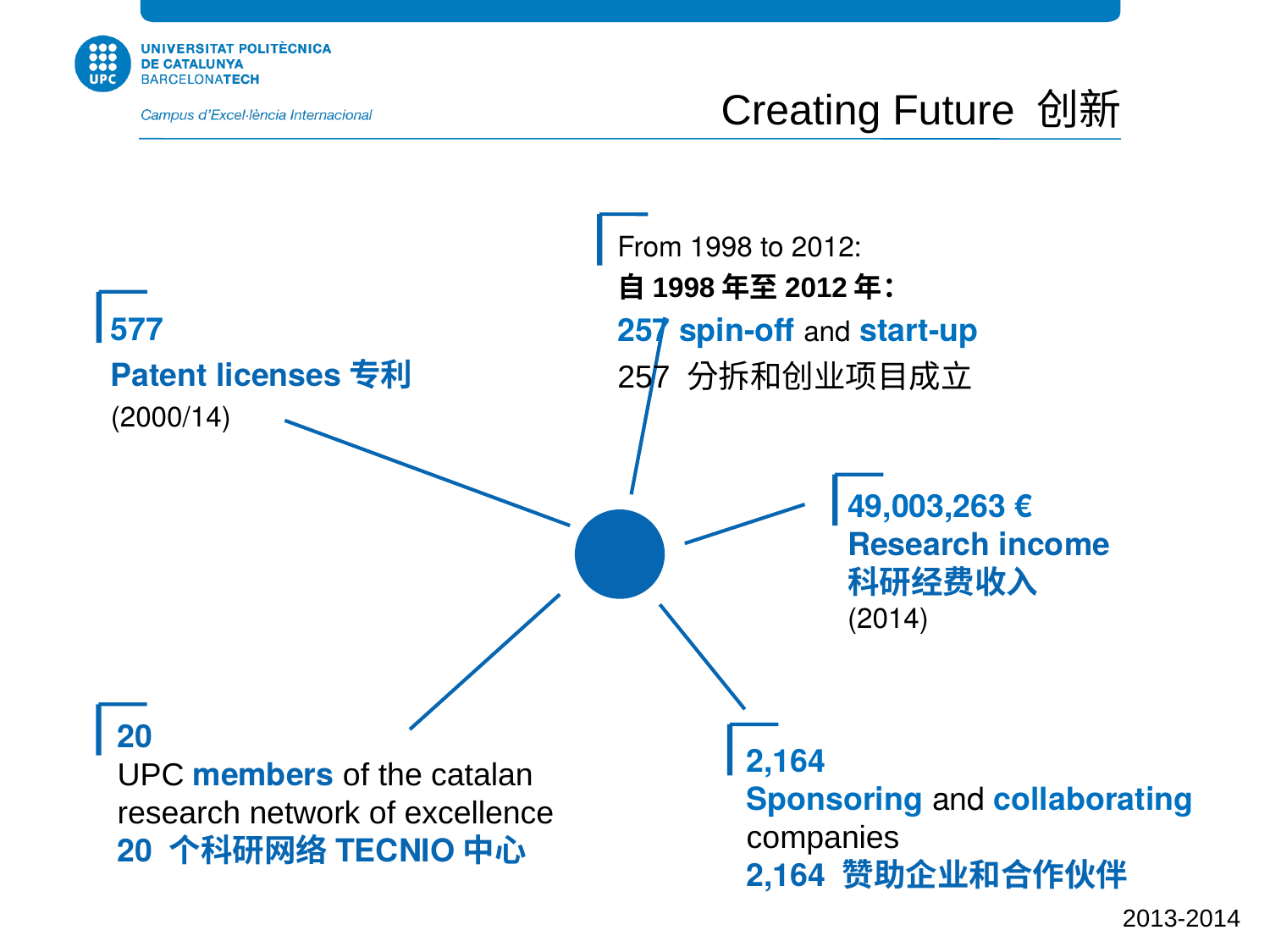

Creating Future 创新

From 1998 to 2012:
自1998年至2012年：
257 spin-off and start-up
257 分拆和创业项目成立

577
Patent licenses专利
(2000/14)

49,003,263 €
Research income
科研经费收入
(2014)

20
UPC members of the catalan research network of excellence
20 个科研网络TECNIO中心

2,164
Sponsoring and collaborating companies
2,164 赞助企业和合作伙伴

2013-2014